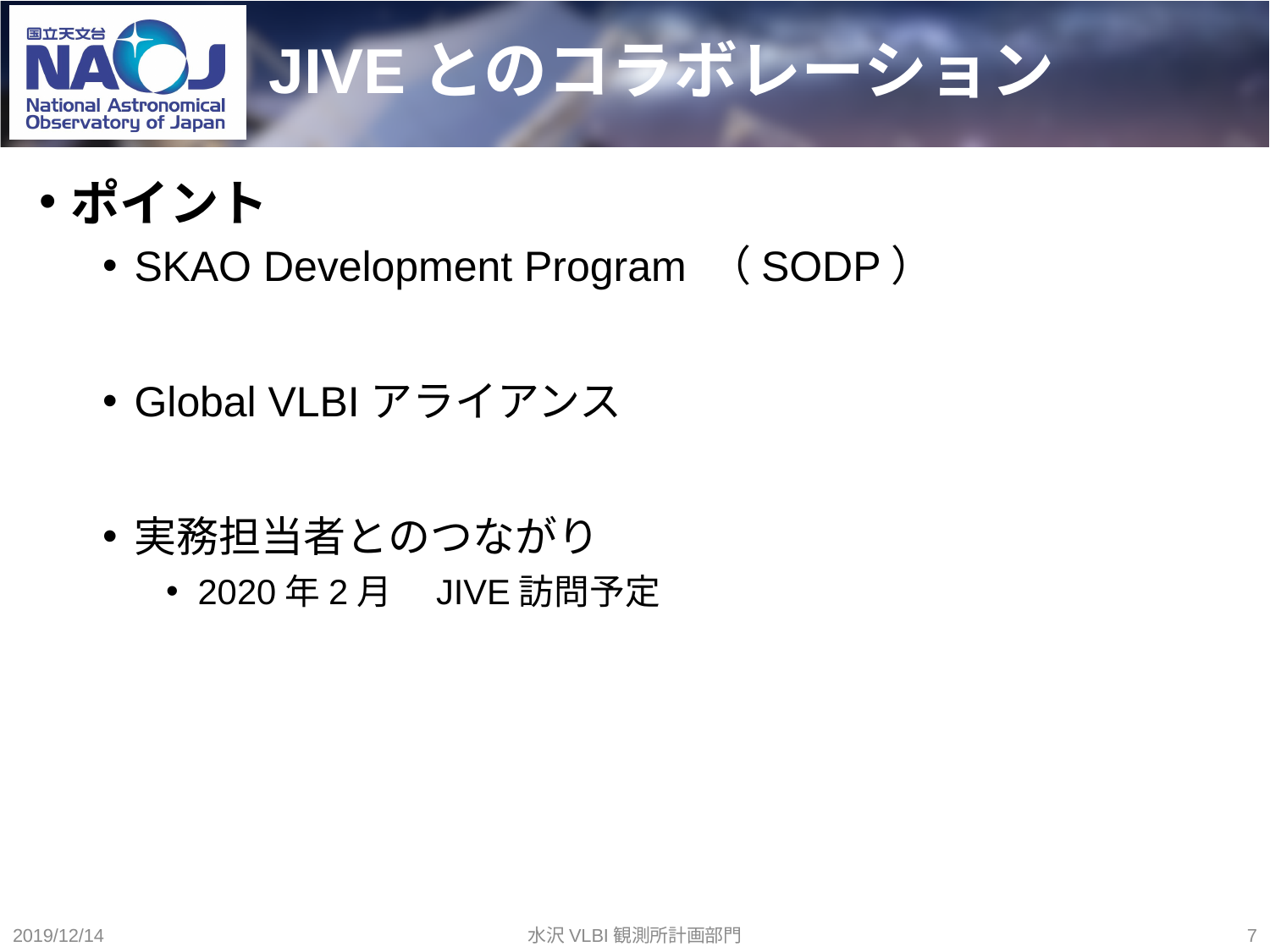

# JIVEとのコラボレーション
ポイント
SKAO Development Program （SODP）

Global VLBIアライアンス

実務担当者とのつながり
2020年2月　JIVE訪問予定

2019/12/14
水沢VLBI観測所計画部門
7